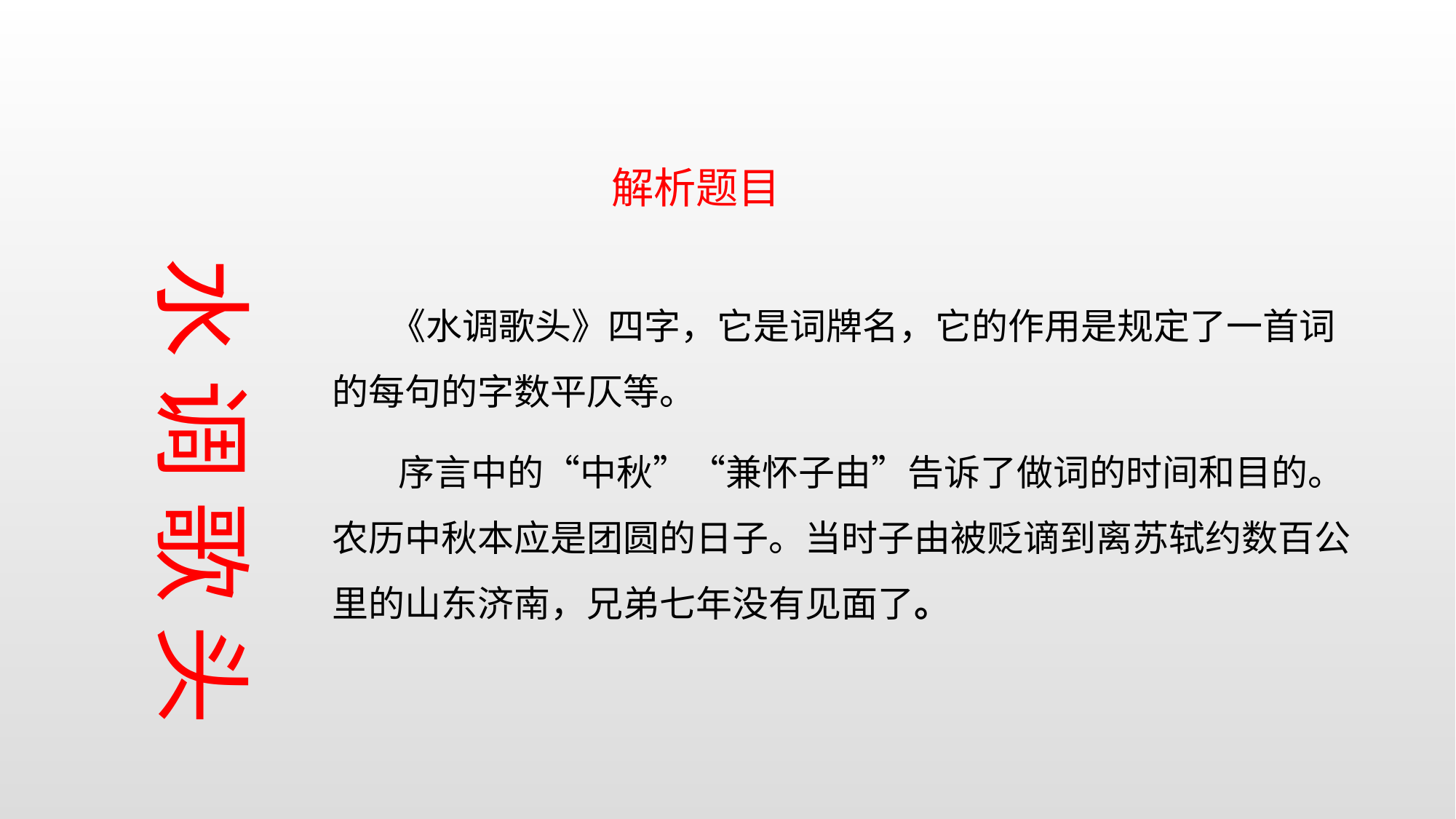

解析题目
水 调 歌 头
      《水调歌头》四字，它是词牌名，它的作用是规定了一首词的每句的字数平仄等。
       序言中的“中秋”“兼怀子由”告诉了做词的时间和目的。农历中秋本应是团圆的日子。当时子由被贬谪到离苏轼约数百公里的山东济南，兄弟七年没有见面了。